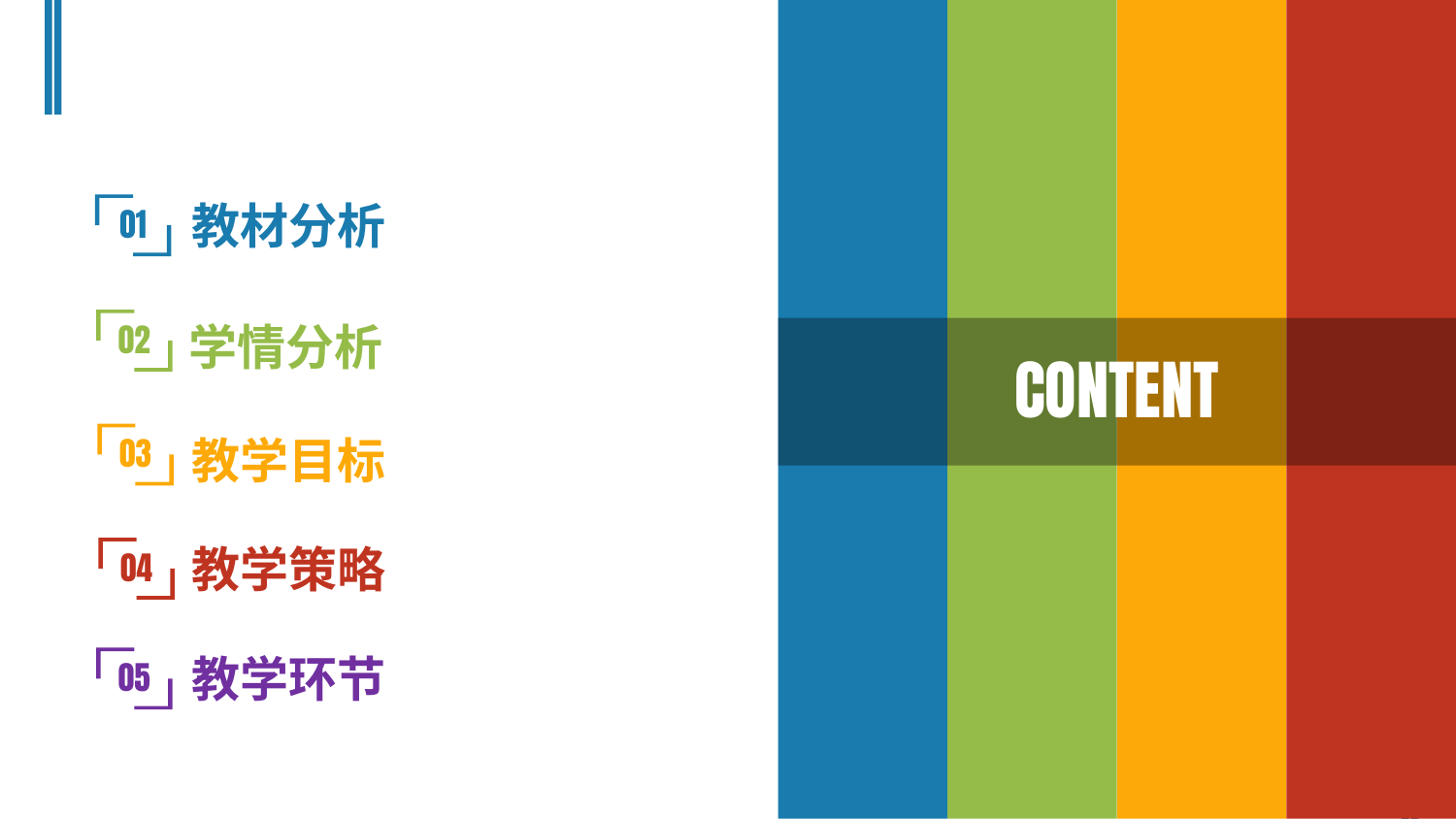

教材分析
01
02
学情分析
CONTENT
03
教学目标
教学策略
04
教学环节
05